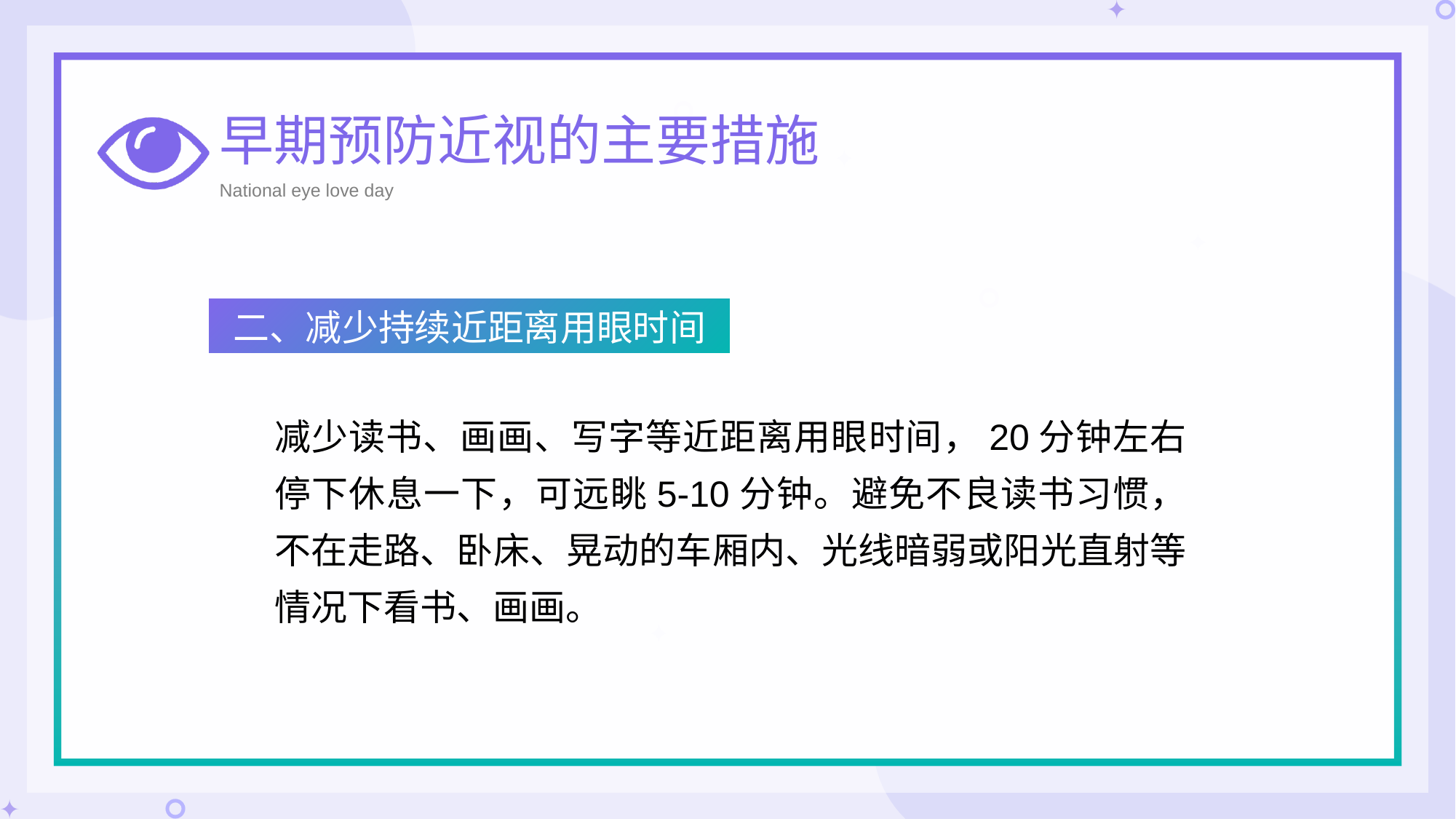

早期预防近视的主要措施
National eye love day
二、减少持续近距离用眼时间
减少读书、画画、写字等近距离用眼时间，20分钟左右停下休息一下，可远眺5-10分钟。避免不良读书习惯，不在走路、卧床、晃动的车厢内、光线暗弱或阳光直射等情况下看书、画画。